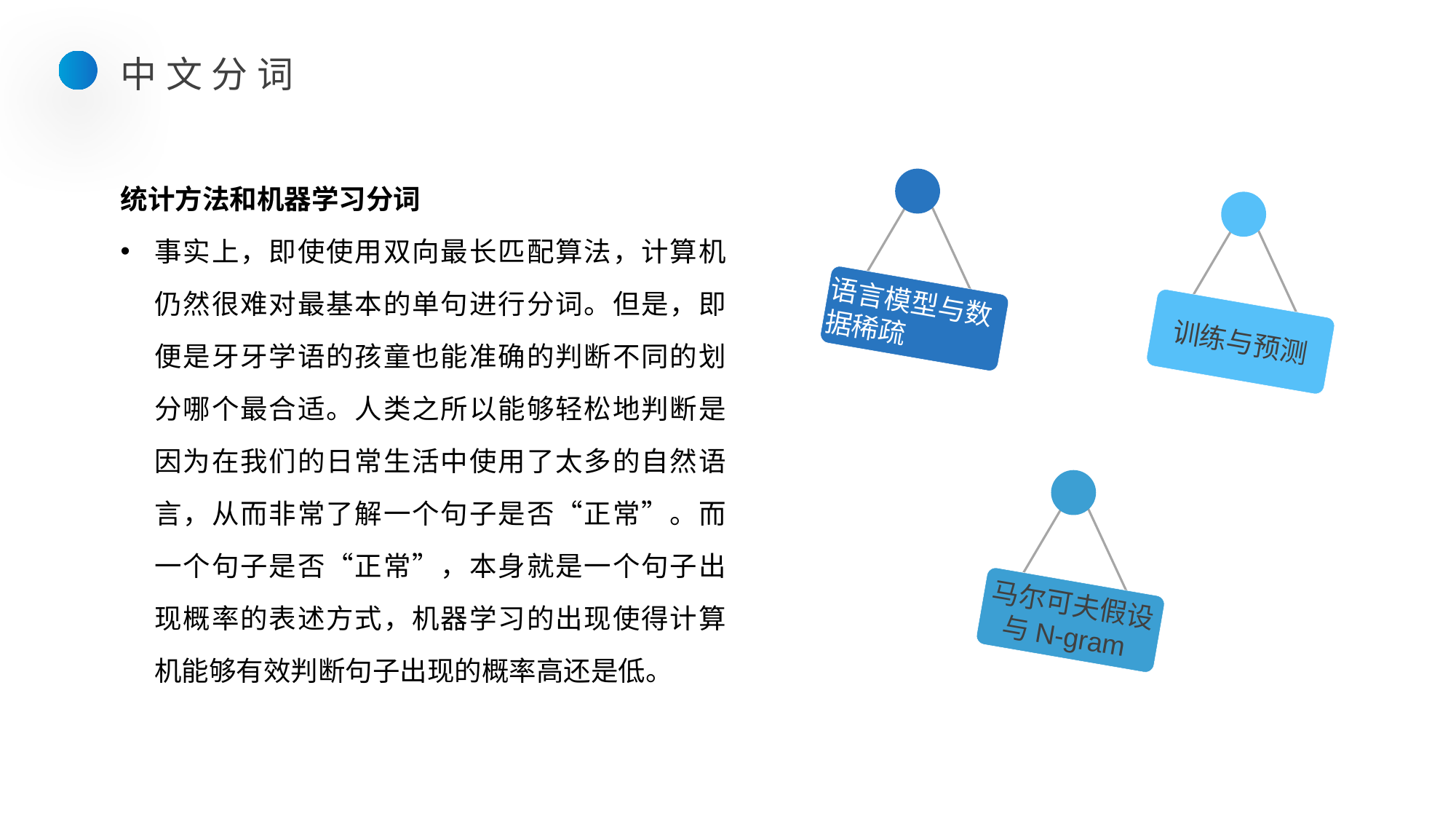

中文分词

统计方法和机器学习分词
事实上，即使使用双向最长匹配算法，计算机仍然很难对最基本的单句进行分词。但是，即便是牙牙学语的孩童也能准确的判断不同的划分哪个最合适。人类之所以能够轻松地判断是因为在我们的日常生活中使用了太多的自然语言，从而非常了解一个句子是否“正常”。而一个句子是否“正常”，本身就是一个句子出现概率的表述方式，机器学习的出现使得计算机能够有效判断句子出现的概率高还是低。

语言模型与数据稀疏
训练与预测

马尔可夫假设与N-gram